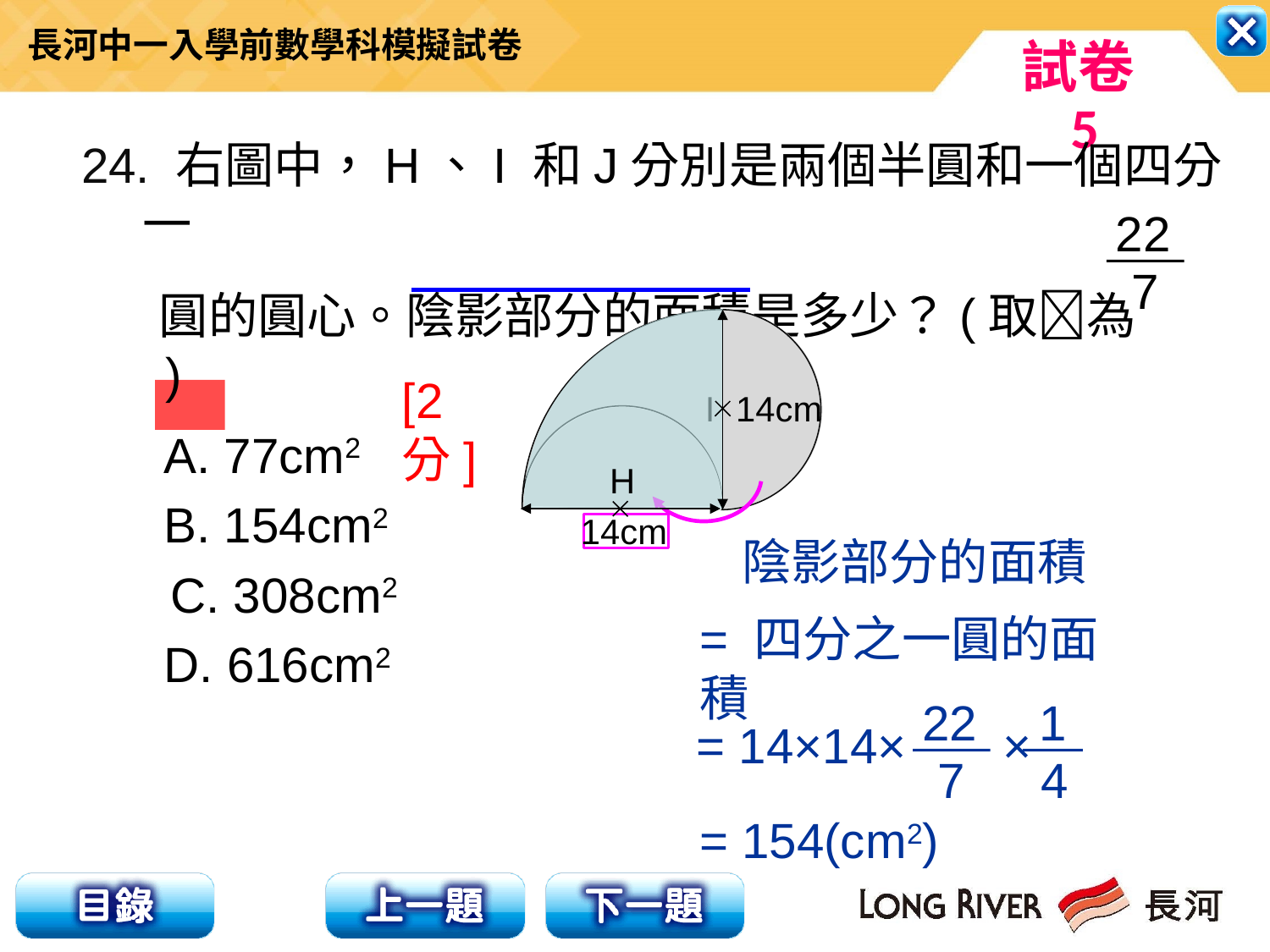

24. 右圖中，H、I 和J分別是兩個半圓和一個四分一
      圓的圓心。陰影部分的面積是多少？(取π為      )
      A. 77cm2
      B. 154cm2
	  C. 308cm2
      D. 616cm2
22
7

[2分]

I
14cm

H
14cm

陰影部分的面積
= 四分之一圓的面積
22
7

1
4

= 14×14×       ×
= 154(cm2)